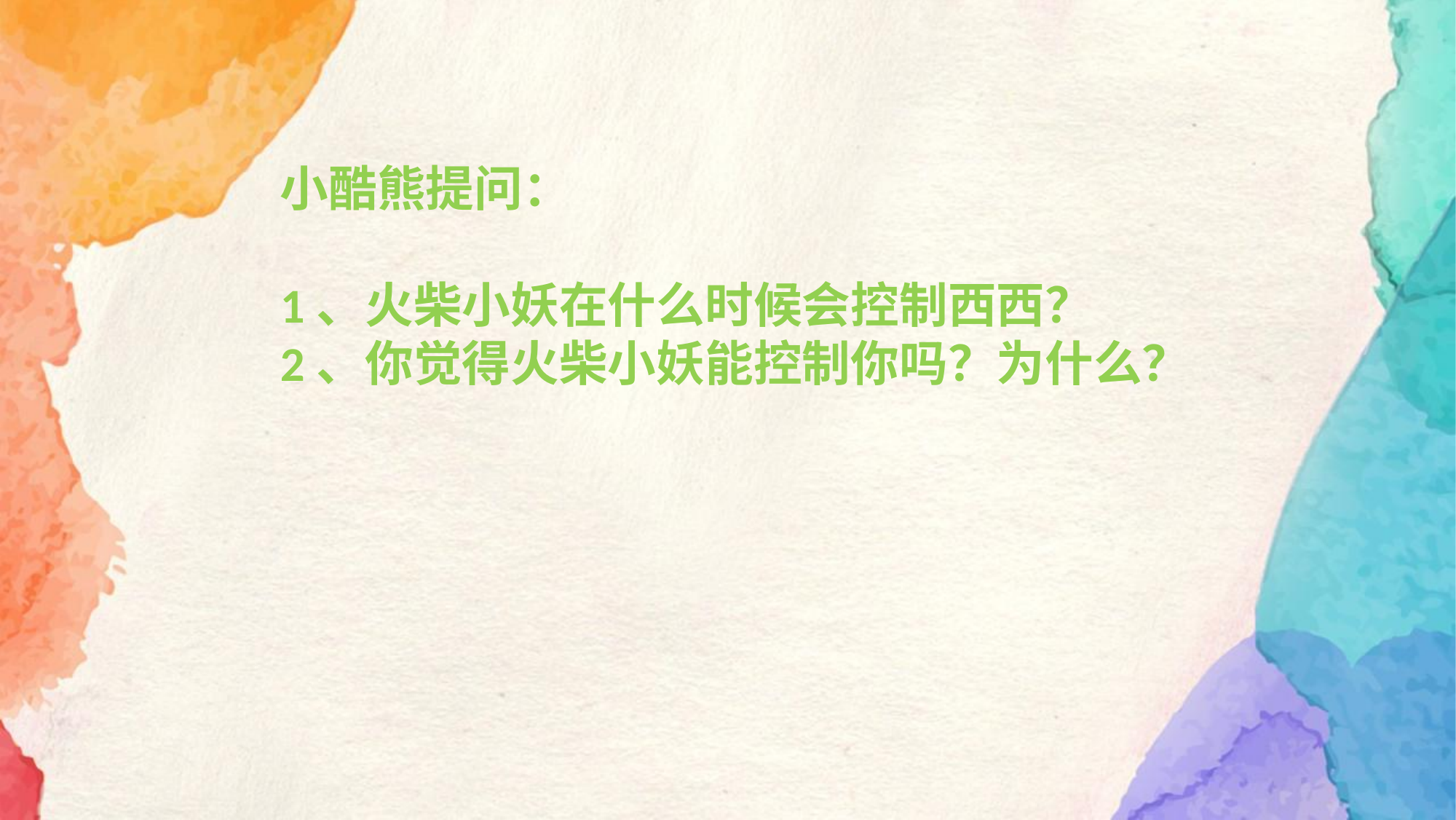

小酷熊提问：

1、火柴小妖在什么时候会控制西西？
2、你觉得火柴小妖能控制你吗？为什么？